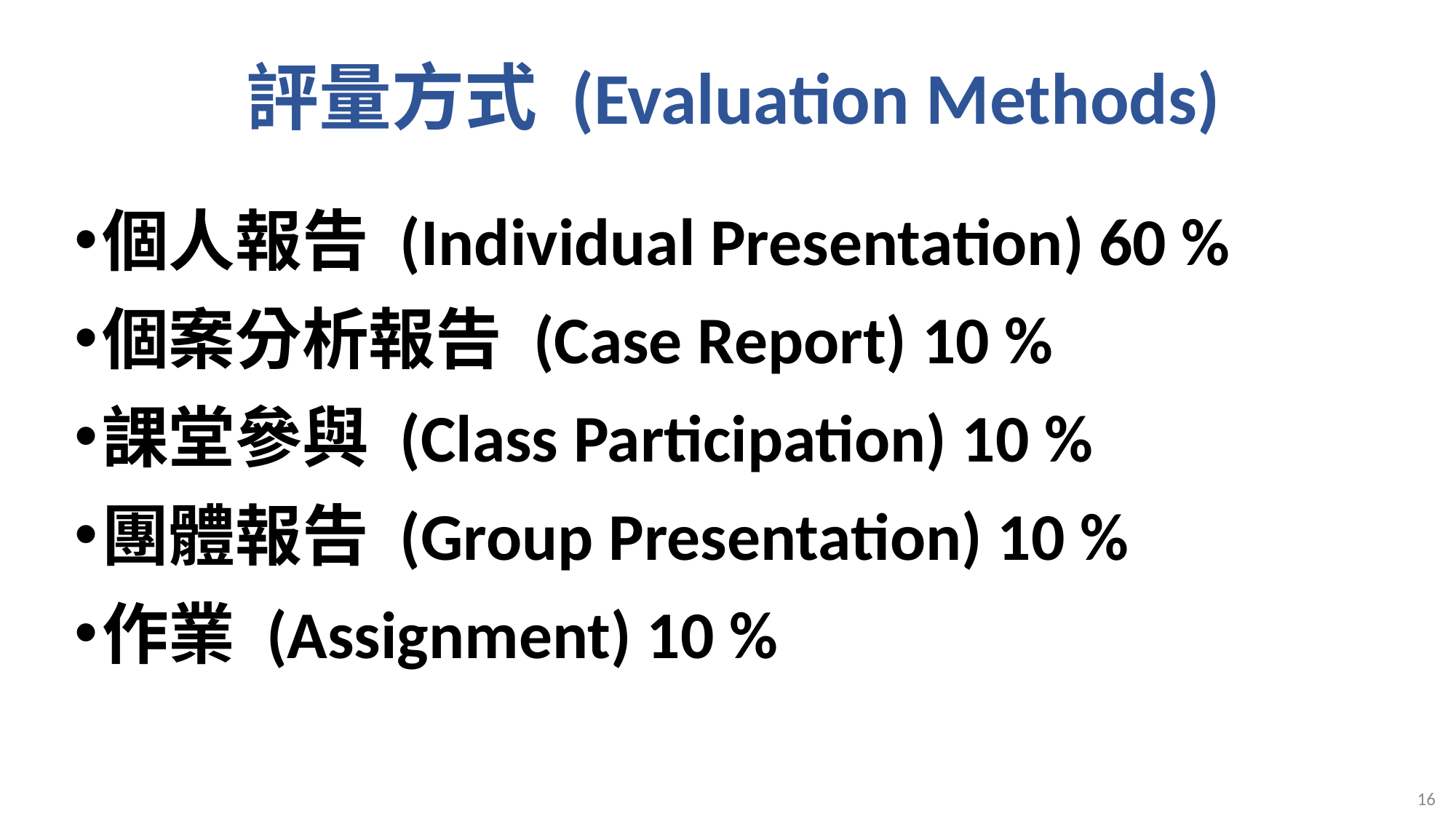

# 評量方式 (Evaluation Methods)
個人報告 (Individual Presentation) 60 %
個案分析報告 (Case Report) 10 %
課堂參與 (Class Participation) 10 %
團體報告 (Group Presentation) 10 %
作業 (Assignment) 10 %
16